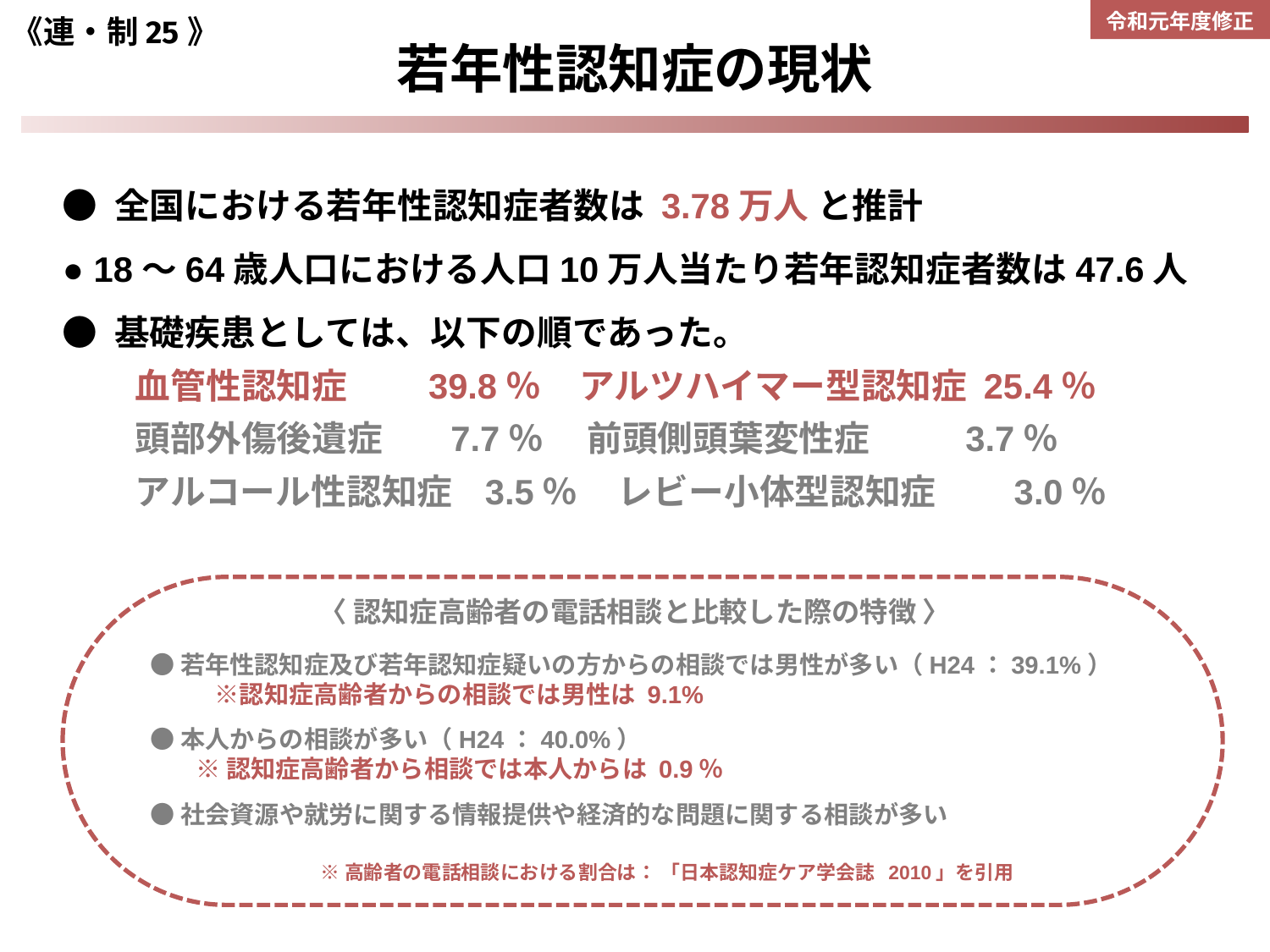

令和元年度修正
《連・制25》
若年性認知症の現状

● 全国における若年性認知症者数は 3.78万人 と推計
● 18～64歳人口における人口10万人当たり若年認知症者数は47.6人
● 基礎疾患としては、以下の順であった。
        血管性認知症         39.8％     アルツハイマー型認知症 25.4％
        頭部外傷後遺症        7.7％      前頭側頭葉変性症              3.7％
        アルコール性認知症   3.5％     レビー小体型認知症                  3.0％

〈 認知症高齢者の電話相談と比較した際の特徴 〉
  ●若年性認知症及び若年認知症疑いの方からの相談では男性が多い（H24：39.1%）
   　     ※認知症高齢者からの相談では男性は 9.1%
  ●本人からの相談が多い（H24：40.0%）
          ※認知症高齢者から相談では本人からは 0.9％
  ●社会資源や就労に関する情報提供や経済的な問題に関する相談が多い
                                         ※高齢者の電話相談における割合は： 「日本認知症ケア学会誌  2010」を引用